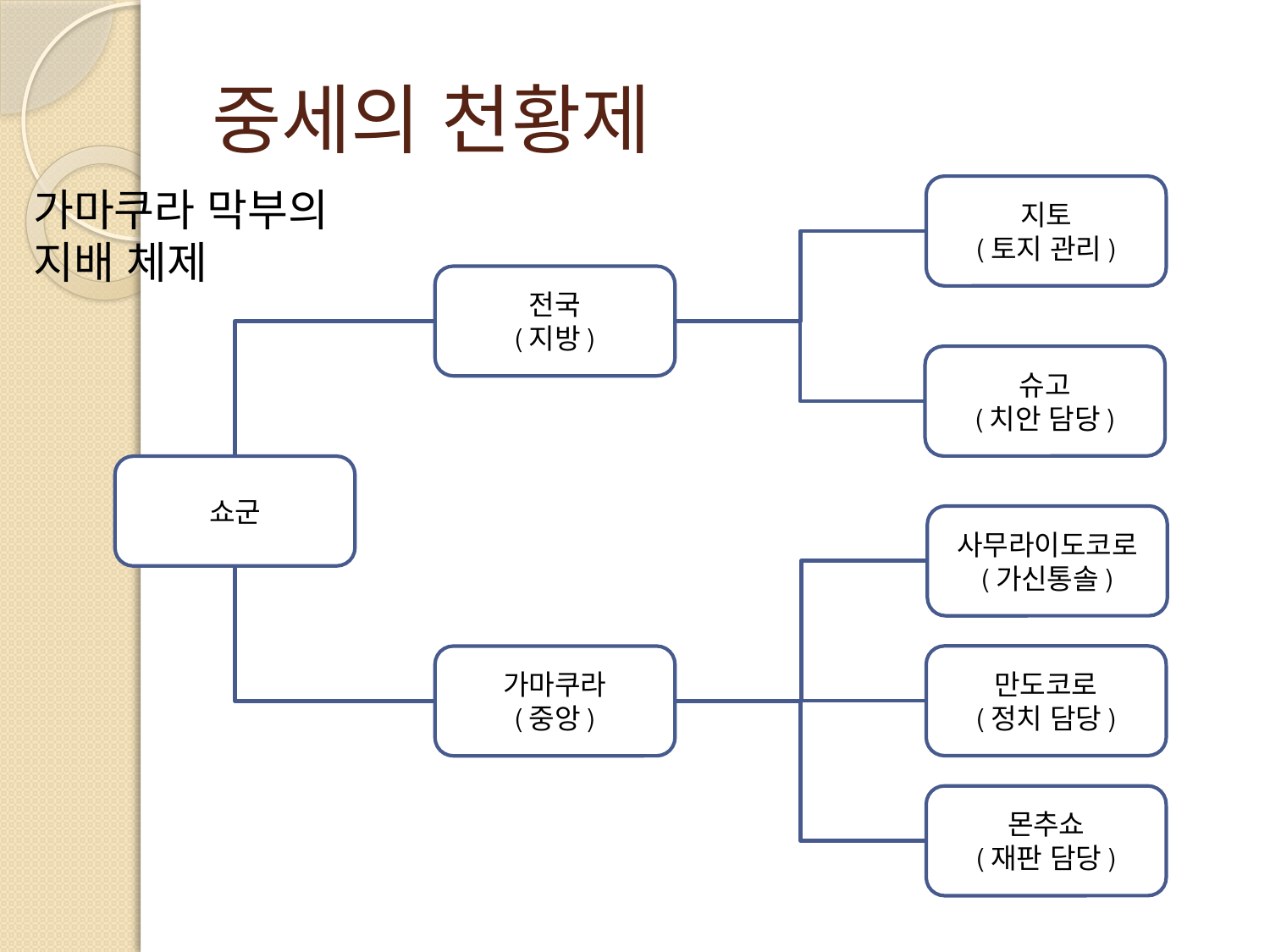

# 중세의 천황제
가마쿠라 막부의 지배 체제
지토
(토지 관리)
전국
(지방)
슈고
(치안 담당)
쇼군
사무라이도코로
(가신통솔)
만도코로
(정치 담당)
가마쿠라
(중앙)
몬추쇼
(재판 담당)